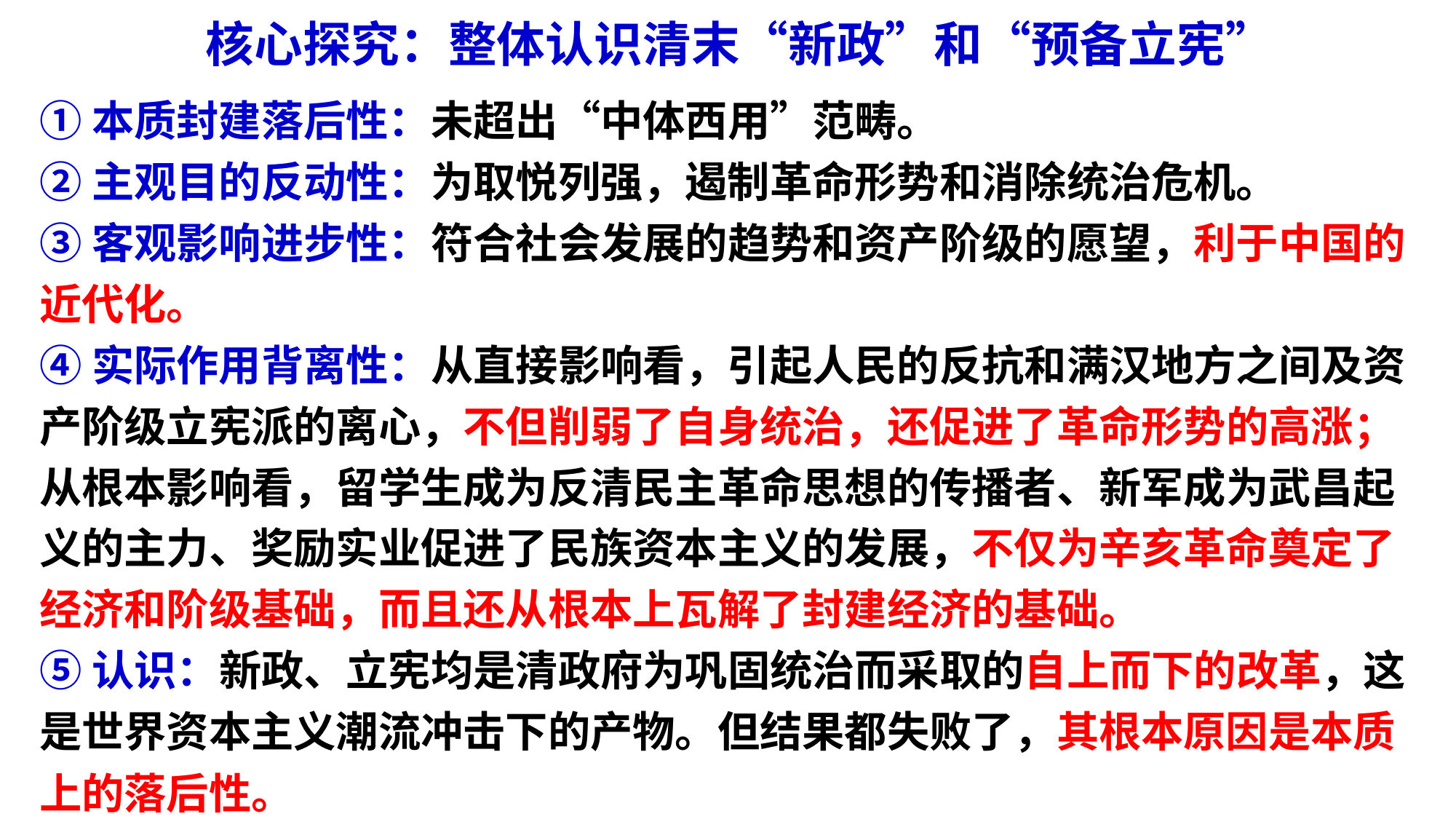

核心探究：整体认识清末“新政”和“预备立宪”
①本质封建落后性：未超出“中体西用”范畴。
②主观目的反动性：为取悦列强，遏制革命形势和消除统治危机。
③客观影响进步性：符合社会发展的趋势和资产阶级的愿望，利于中国的近代化。
④实际作用背离性：从直接影响看，引起人民的反抗和满汉地方之间及资产阶级立宪派的离心，不但削弱了自身统治，还促进了革命形势的高涨；
从根本影响看，留学生成为反清民主革命思想的传播者、新军成为武昌起义的主力、奖励实业促进了民族资本主义的发展，不仅为辛亥革命奠定了经济和阶级基础，而且还从根本上瓦解了封建经济的基础。
⑤认识：新政、立宪均是清政府为巩固统治而采取的自上而下的改革，这是世界资本主义潮流冲击下的产物。但结果都失败了，其根本原因是本质上的落后性。